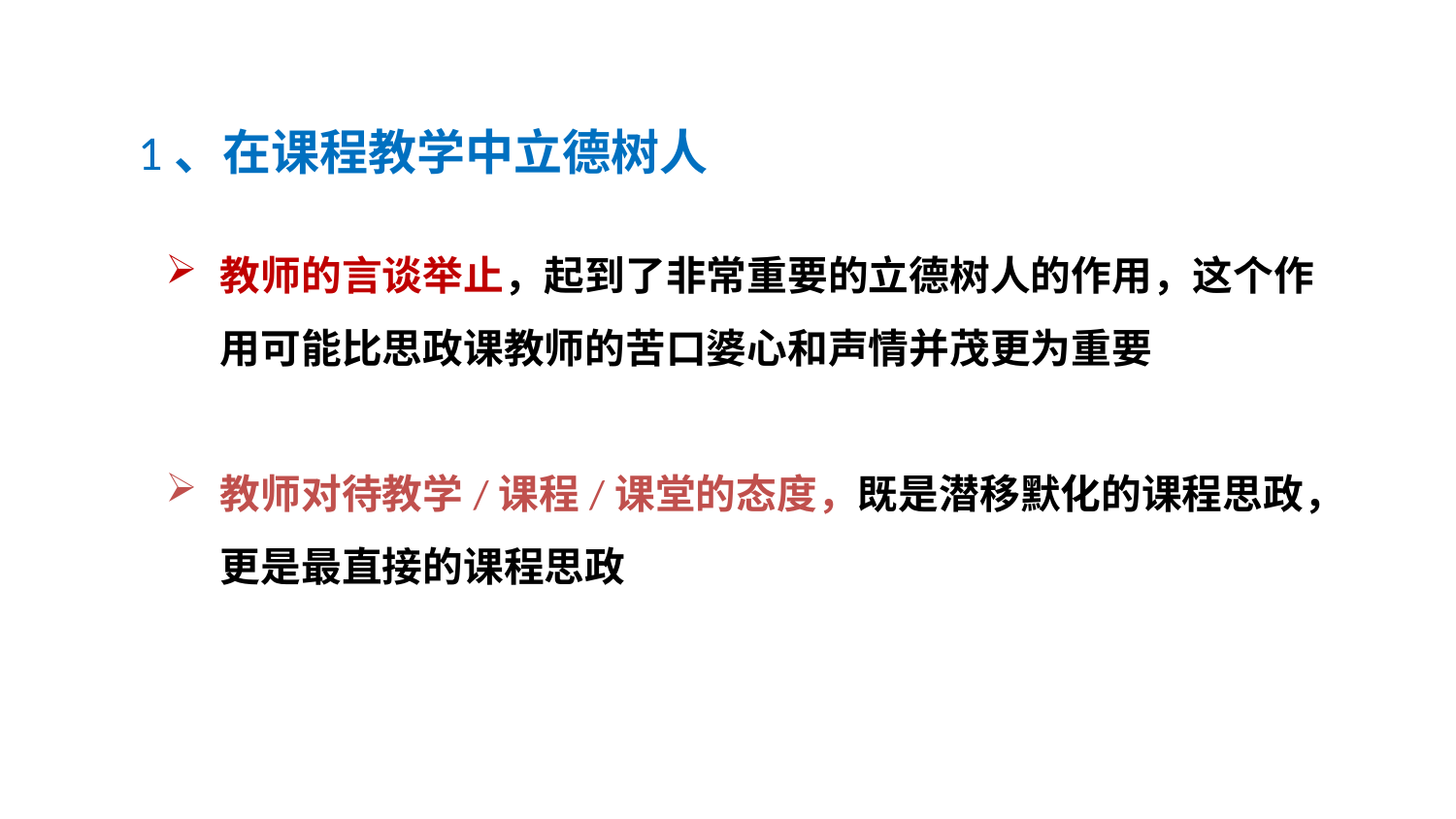

1、在课程教学中立德树人
教师的言谈举止，起到了非常重要的立德树人的作用，这个作用可能比思政课教师的苦口婆心和声情并茂更为重要

教师对待教学/课程/课堂的态度，既是潜移默化的课程思政，更是最直接的课程思政